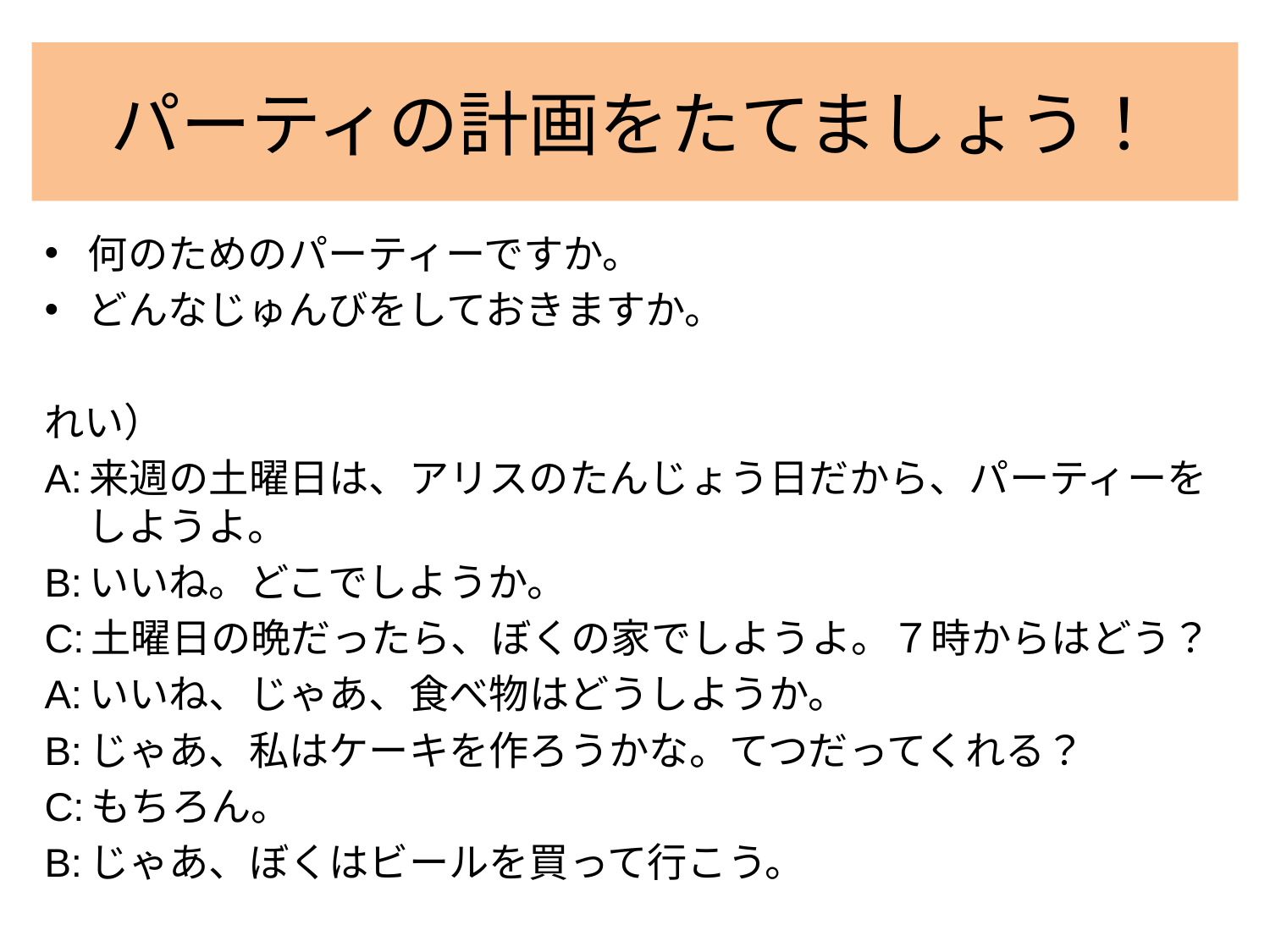

# パーティの計画をたてましょう！
何のためのパーティーですか。
どんなじゅんびをしておきますか。

れい）
A:来週の土曜日は、アリスのたんじょう日だから、パーティーをしようよ。
B:いいね。どこでしようか。
C:土曜日の晩だったら、ぼくの家でしようよ。７時からはどう？
A:いいね、じゃあ、食べ物はどうしようか。
B:じゃあ、私はケーキを作ろうかな。てつだってくれる？
C:もちろん。
B:じゃあ、ぼくはビールを買って行こう。